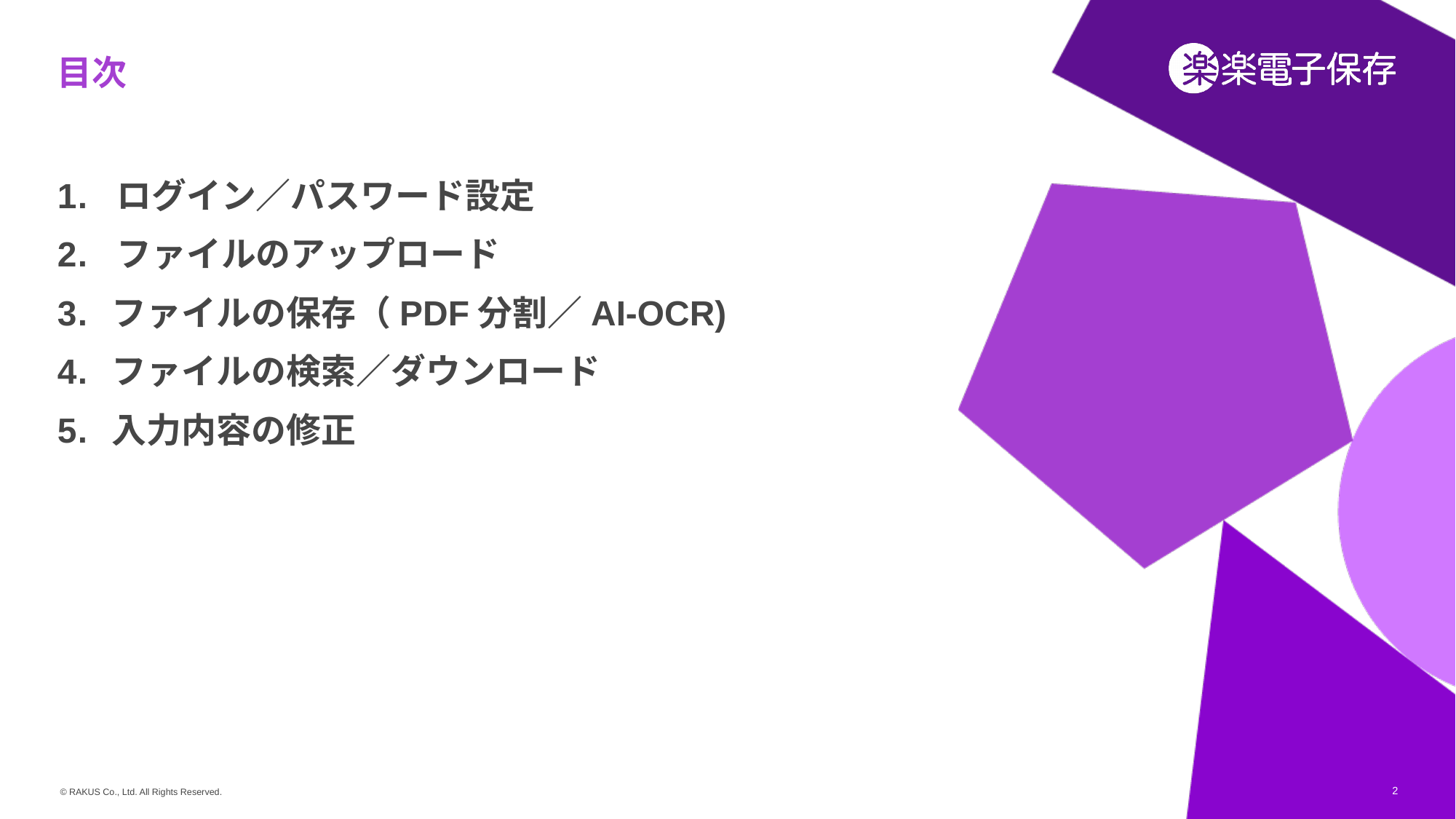

# 目次
 ログイン／パスワード設定
 ファイルのアップロード
ファイルの保存（PDF分割／AI-OCR)
ファイルの検索／ダウンロード
入力内容の修正
2